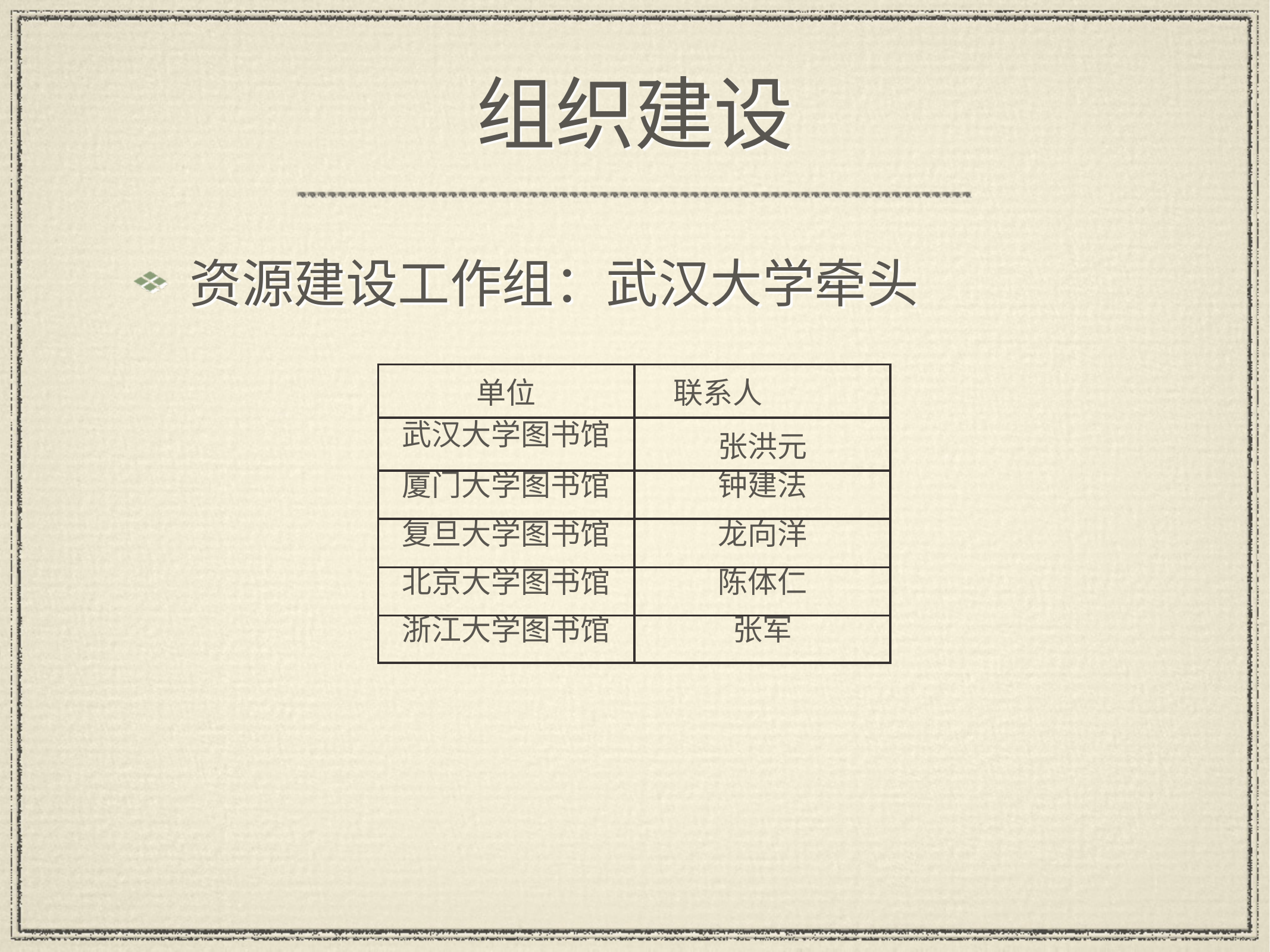

# 组织建设
资源建设工作组：武汉大学牵头

| 单位 | 联系人 |
| --- | --- |
| 武汉大学图书馆 | 张洪元 |
| 厦门大学图书馆 | 钟建法 |
| 复旦大学图书馆 | 龙向洋 |
| 北京大学图书馆 | 陈体仁 |
| 浙江大学图书馆 | 张军 |